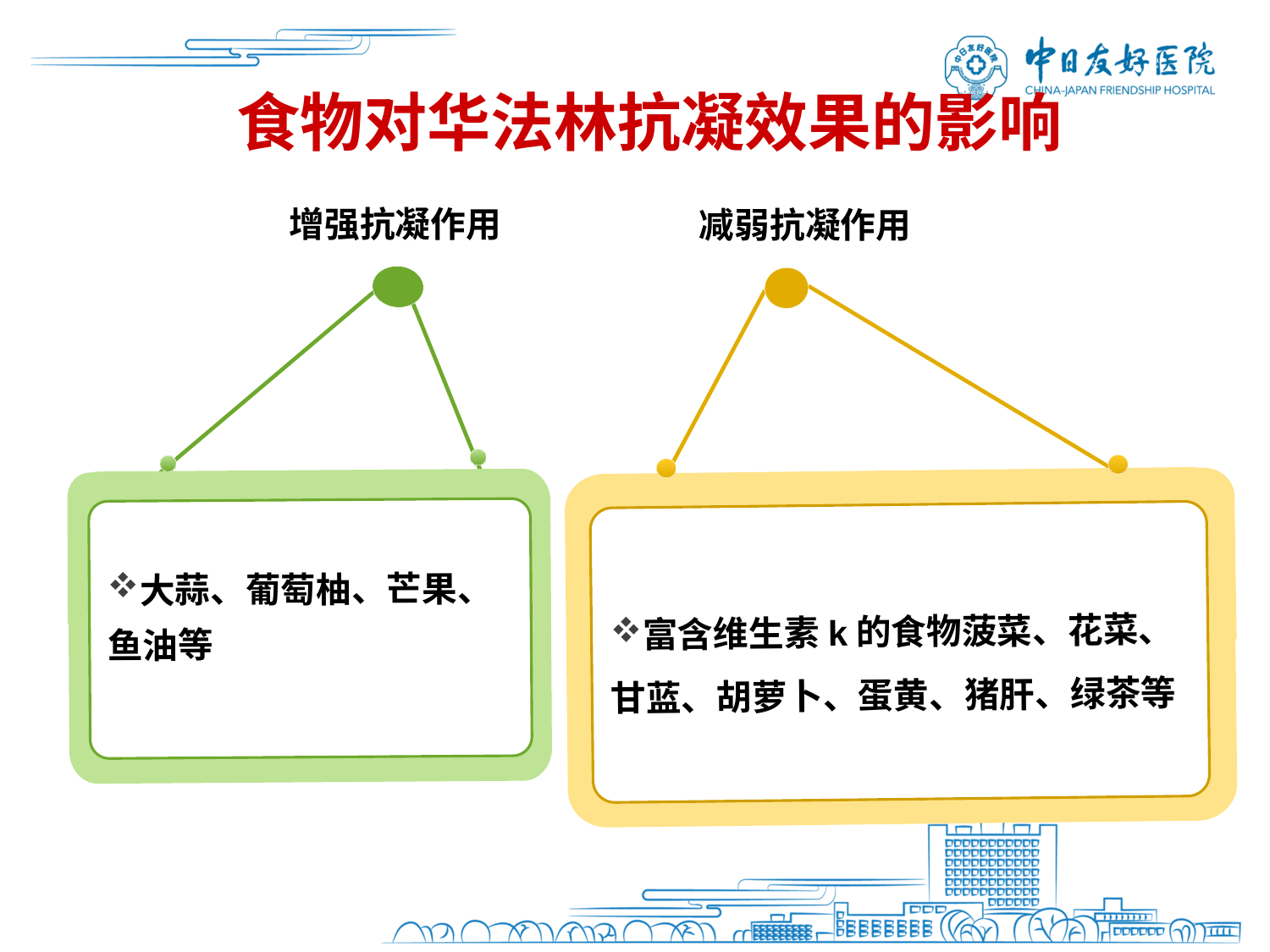

食物对华法林抗凝效果的影响
增强抗凝作用
减弱抗凝作用

富含维生素k的食物菠菜、花菜、甘蓝、胡萝卜、蛋黄、猪肝、绿茶等

大蒜、葡萄柚、芒果、鱼油等